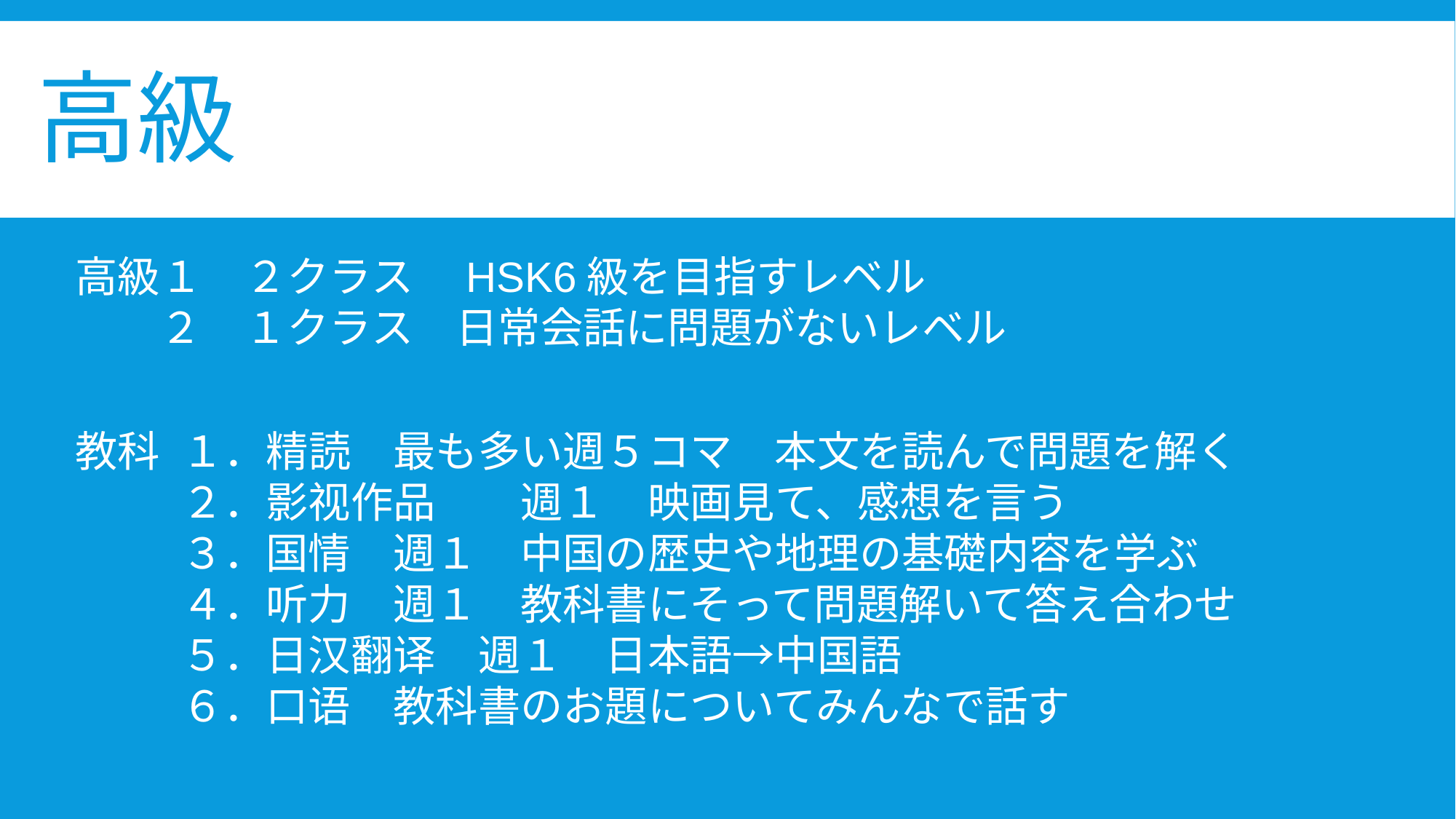

# 高級
高級１　２クラス　HSK6級を目指すレベル
　　２　１クラス　日常会話に問題がないレベル

教科

１．精読　最も多い週５コマ　本文を読んで問題を解く
２．影视作品　　週１　映画見て、感想を言う
３．国情　週１　中国の歴史や地理の基礎内容を学ぶ
４．听力　週１　教科書にそって問題解いて答え合わせ
５．日汉翻译　週１　日本語→中国語
６．口语　教科書のお題についてみんなで話す